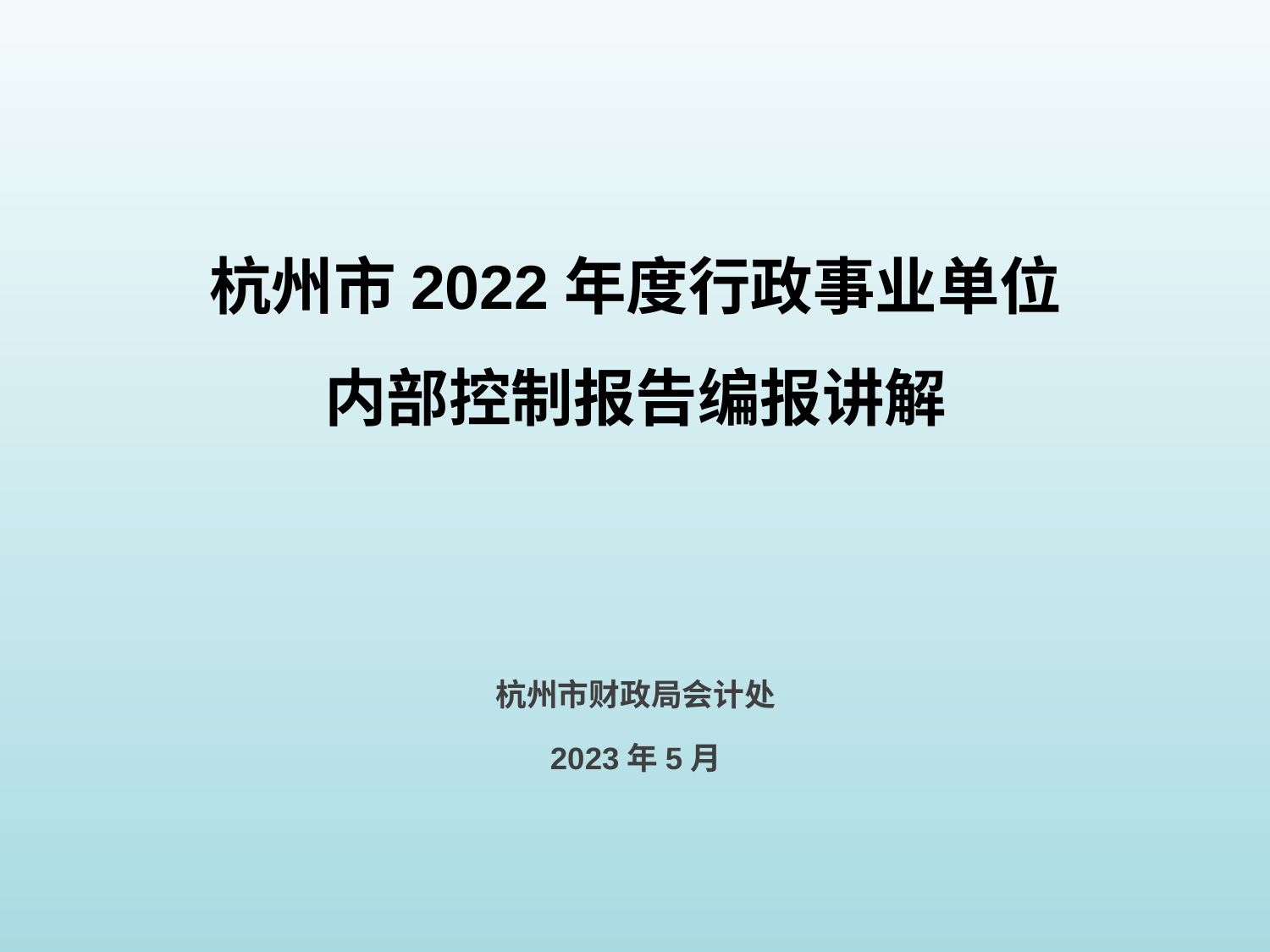

杭州市2022年度行政事业单位
内部控制报告编报讲解

杭州市财政局会计处
2023年5月